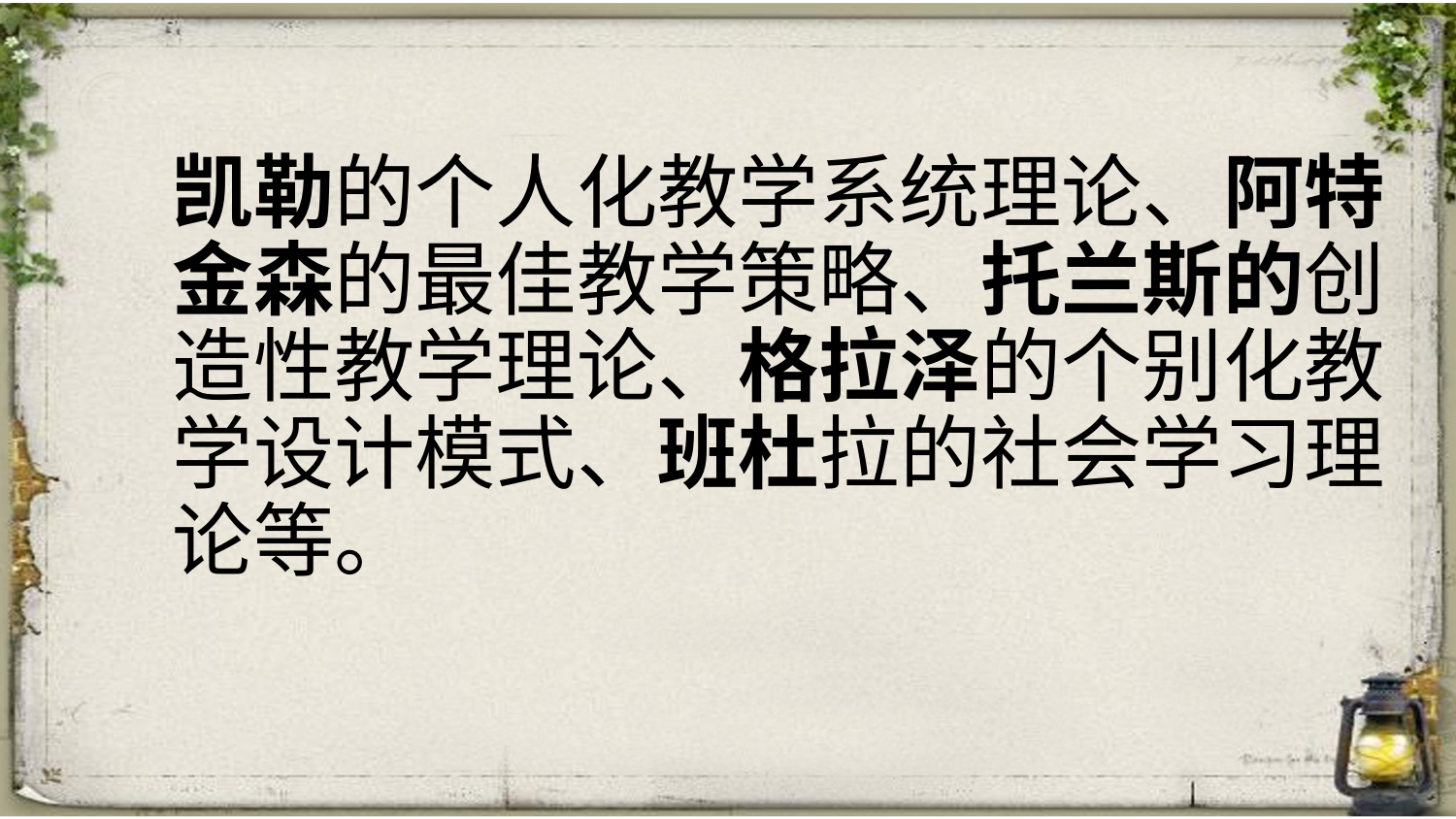

凯勒的个人化教学系统理论、阿特金森的最佳教学策略、托兰斯的创造性教学理论、格拉泽的个别化教学设计模式、班杜拉的社会学习理论等。